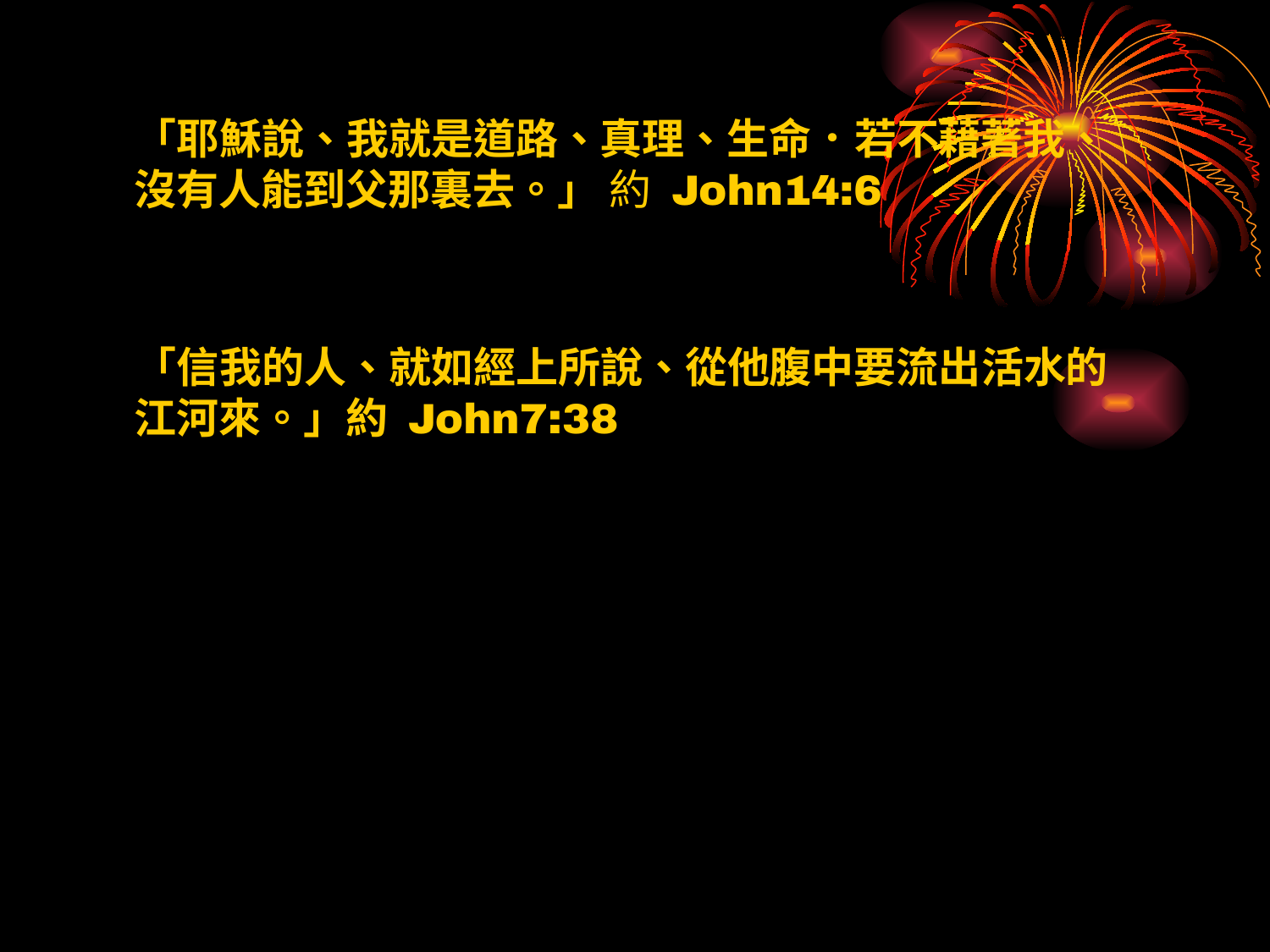

「耶穌說、我就是道路、真理、生命．若不藉著我、沒有人能到父那裏去。」 約 John14:6

「信我的人、就如經上所說、從他腹中要流出活水的江河來。」約 John7:38